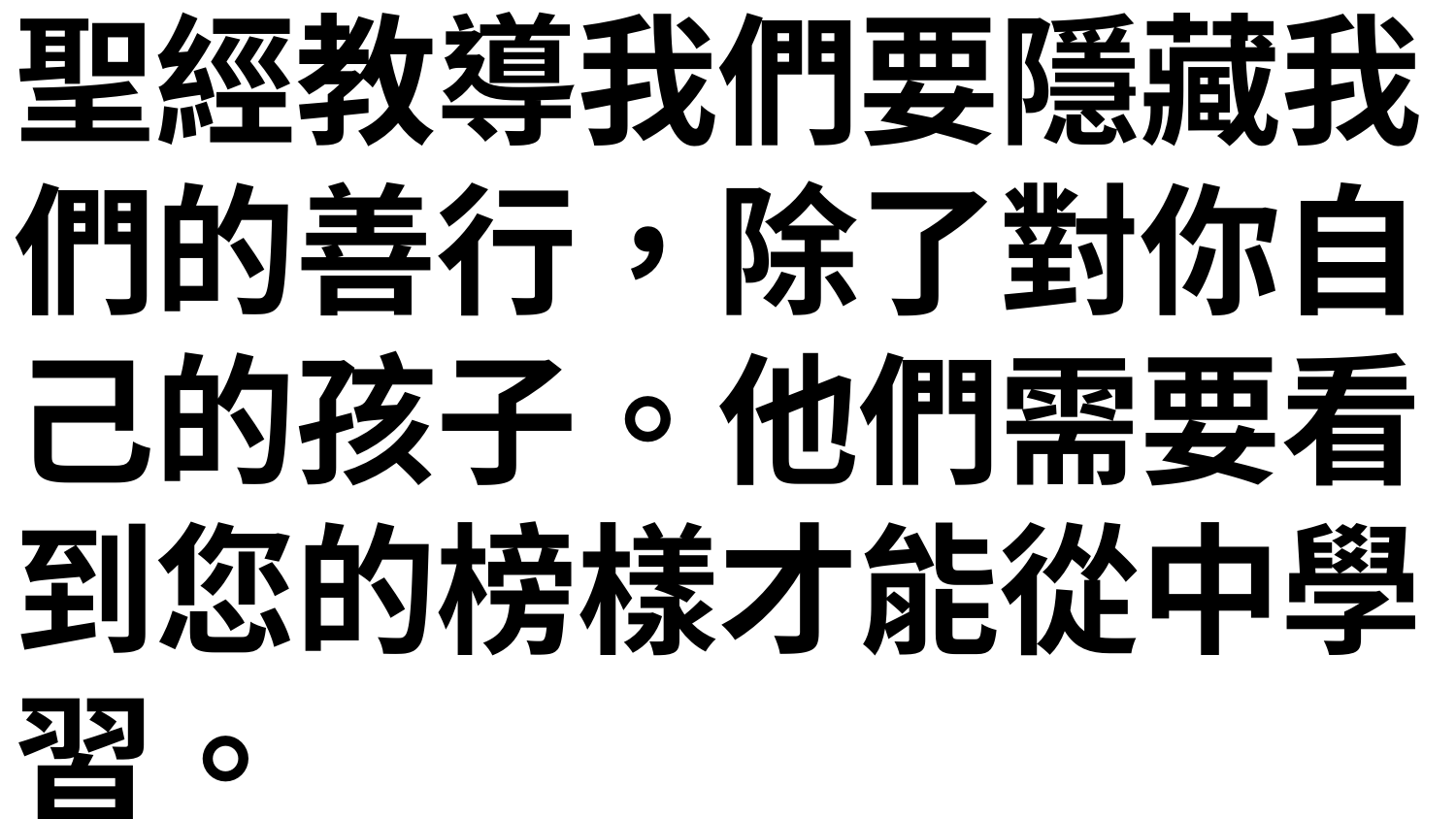

聖經教導我們要隱藏我們的善行，除了對你自己的孩子。他們需要看到您的榜樣才能從中學習。